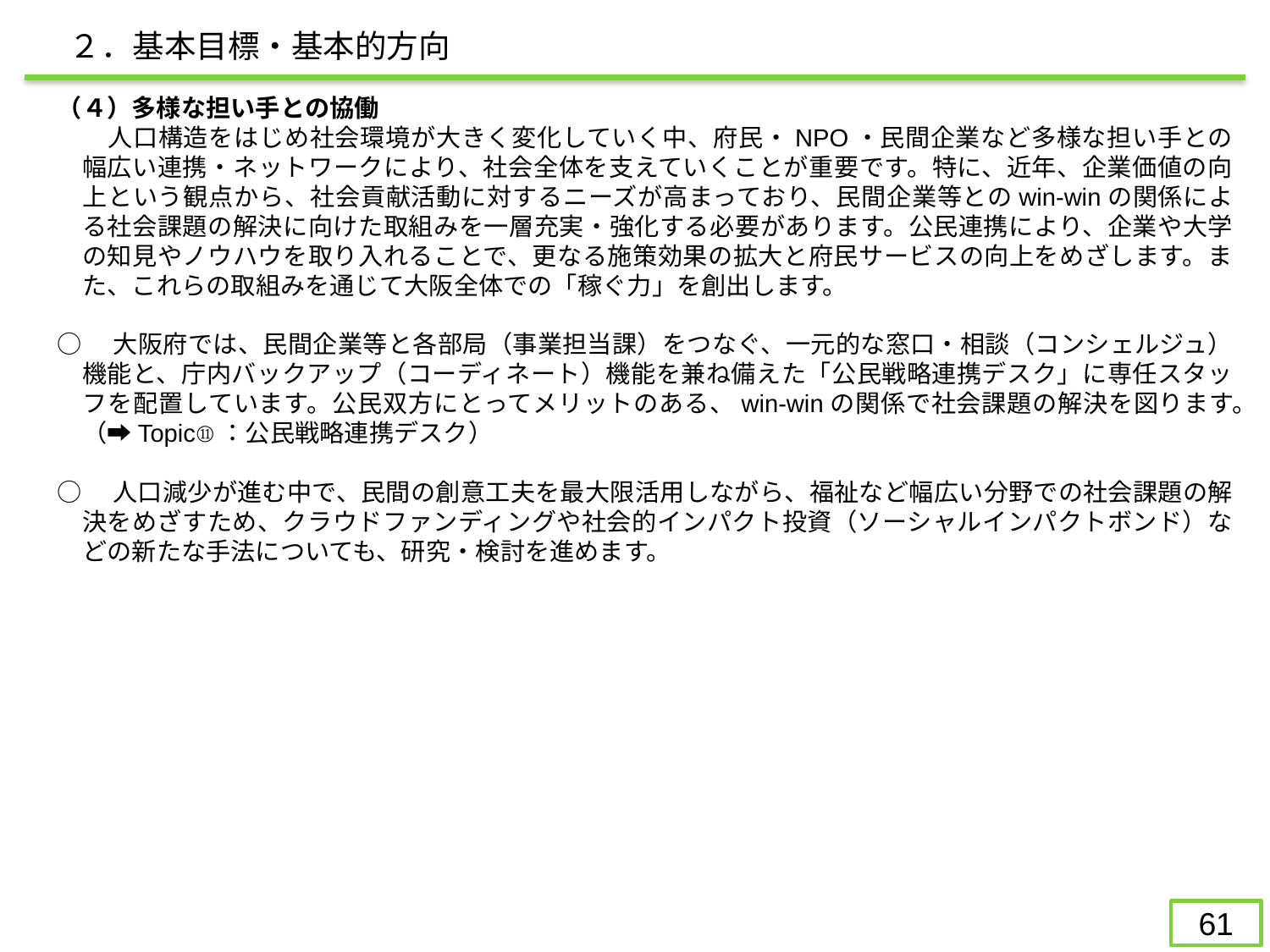

２．基本目標・基本的方向
（４）多様な担い手との協働
　　人口構造をはじめ社会環境が大きく変化していく中、府民・NPO・民間企業など多様な担い手との幅広い連携・ネットワークにより、社会全体を支えていくことが重要です。特に、近年、企業価値の向上という観点から、社会貢献活動に対するニーズが高まっており、民間企業等とのwin-winの関係による社会課題の解決に向けた取組みを一層充実・強化する必要があります。公民連携により、企業や大学の知見やノウハウを取り入れることで、更なる施策効果の拡大と府民サービスの向上をめざします。また、これらの取組みを通じて大阪全体での「稼ぐ力」を創出します。

○　大阪府では、民間企業等と各部局（事業担当課）をつなぐ、一元的な窓口・相談（コンシェルジュ）機能と、庁内バックアップ（コーディネート）機能を兼ね備えた「公民戦略連携デスク」に専任スタッフを配置しています。公民双方にとってメリットのある、win-winの関係で社会課題の解決を図ります。（➡Topic⑪：公民戦略連携デスク）

○　人口減少が進む中で、民間の創意工夫を最大限活用しながら、福祉など幅広い分野での社会課題の解決をめざすため、クラウドファンディングや社会的インパクト投資（ソーシャルインパクトボンド）などの新たな手法についても、研究・検討を進めます。

61